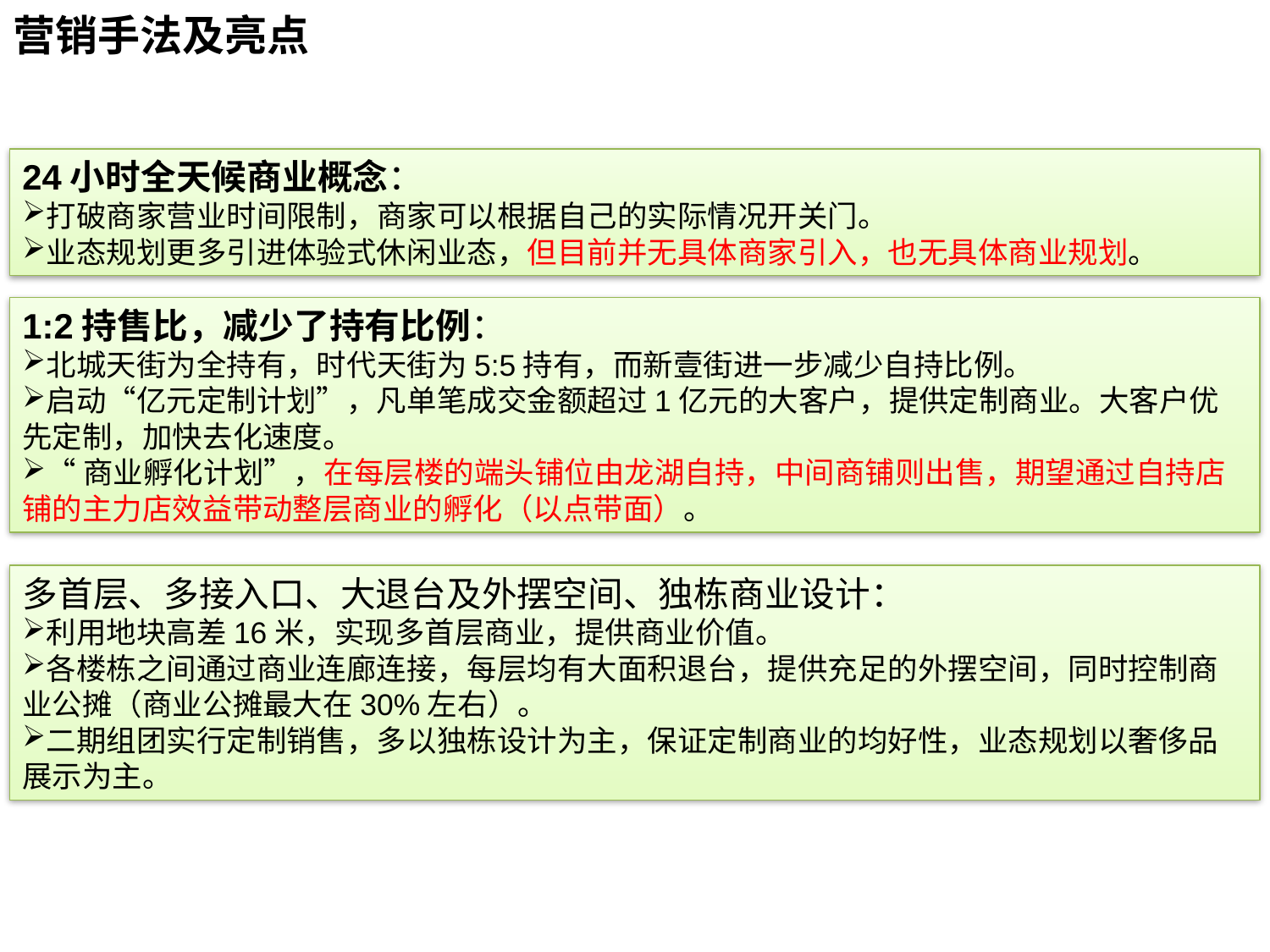

营销手法及亮点
24小时全天候商业概念：
打破商家营业时间限制，商家可以根据自己的实际情况开关门。
业态规划更多引进体验式休闲业态，但目前并无具体商家引入，也无具体商业规划。
1:2持售比，减少了持有比例：
北城天街为全持有，时代天街为5:5持有，而新壹街进一步减少自持比例。
启动“亿元定制计划”，凡单笔成交金额超过1亿元的大客户，提供定制商业。大客户优先定制，加快去化速度。
“商业孵化计划”，在每层楼的端头铺位由龙湖自持，中间商铺则出售，期望通过自持店铺的主力店效益带动整层商业的孵化（以点带面）。
多首层、多接入口、大退台及外摆空间、独栋商业设计：
利用地块高差16米，实现多首层商业，提供商业价值。
各楼栋之间通过商业连廊连接，每层均有大面积退台，提供充足的外摆空间，同时控制商业公摊（商业公摊最大在30%左右）。
二期组团实行定制销售，多以独栋设计为主，保证定制商业的均好性，业态规划以奢侈品展示为主。
7